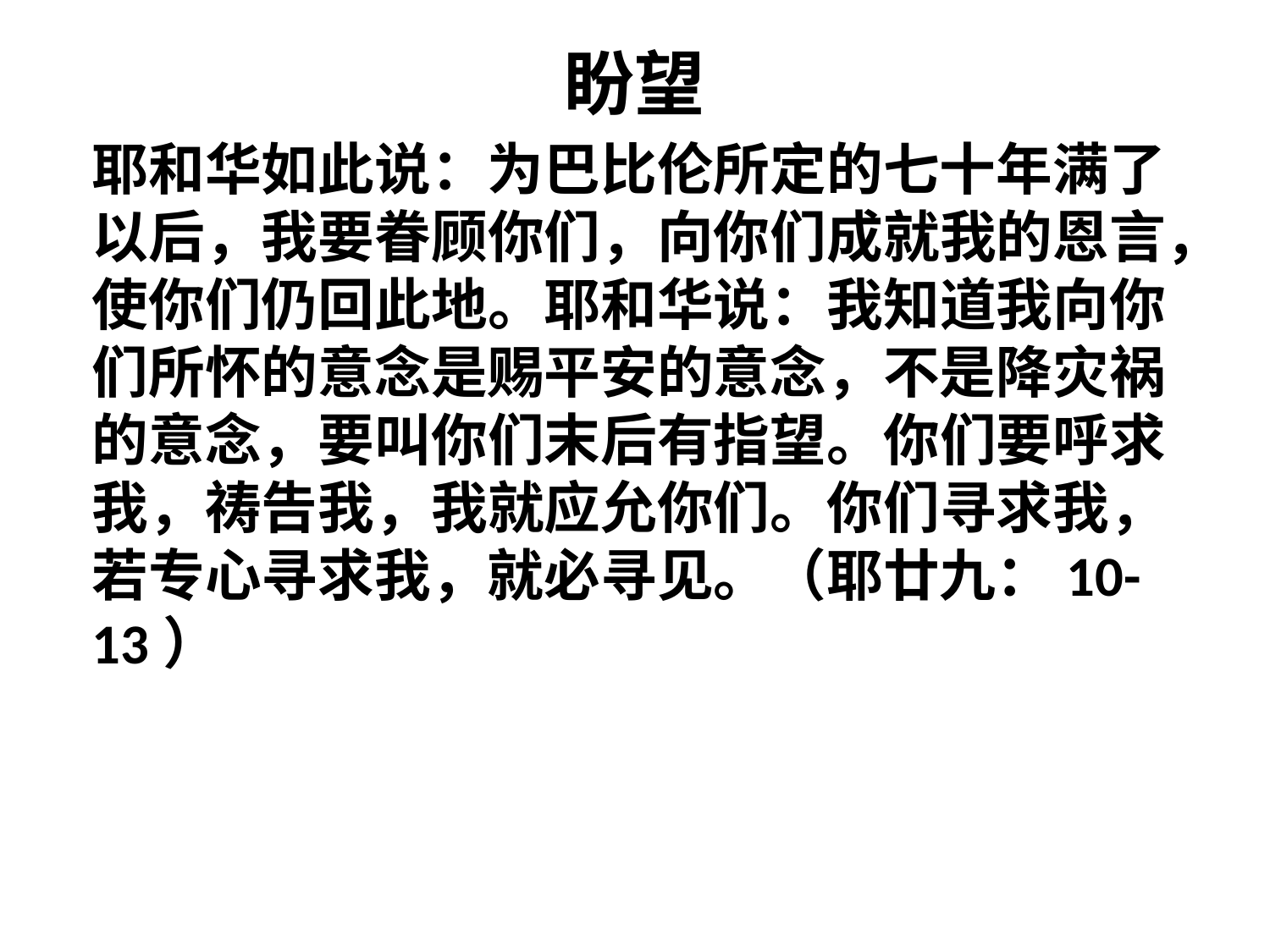

# 盼望
	耶和华如此说：为巴比伦所定的七十年满了以后，我要眷顾你们，向你们成就我的恩言，使你们仍回此地。耶和华说：我知道我向你们所怀的意念是赐平安的意念，不是降灾祸的意念，要叫你们末后有指望。你们要呼求我，祷告我，我就应允你们。你们寻求我，若专心寻求我，就必寻见。（耶廿九：10-13）